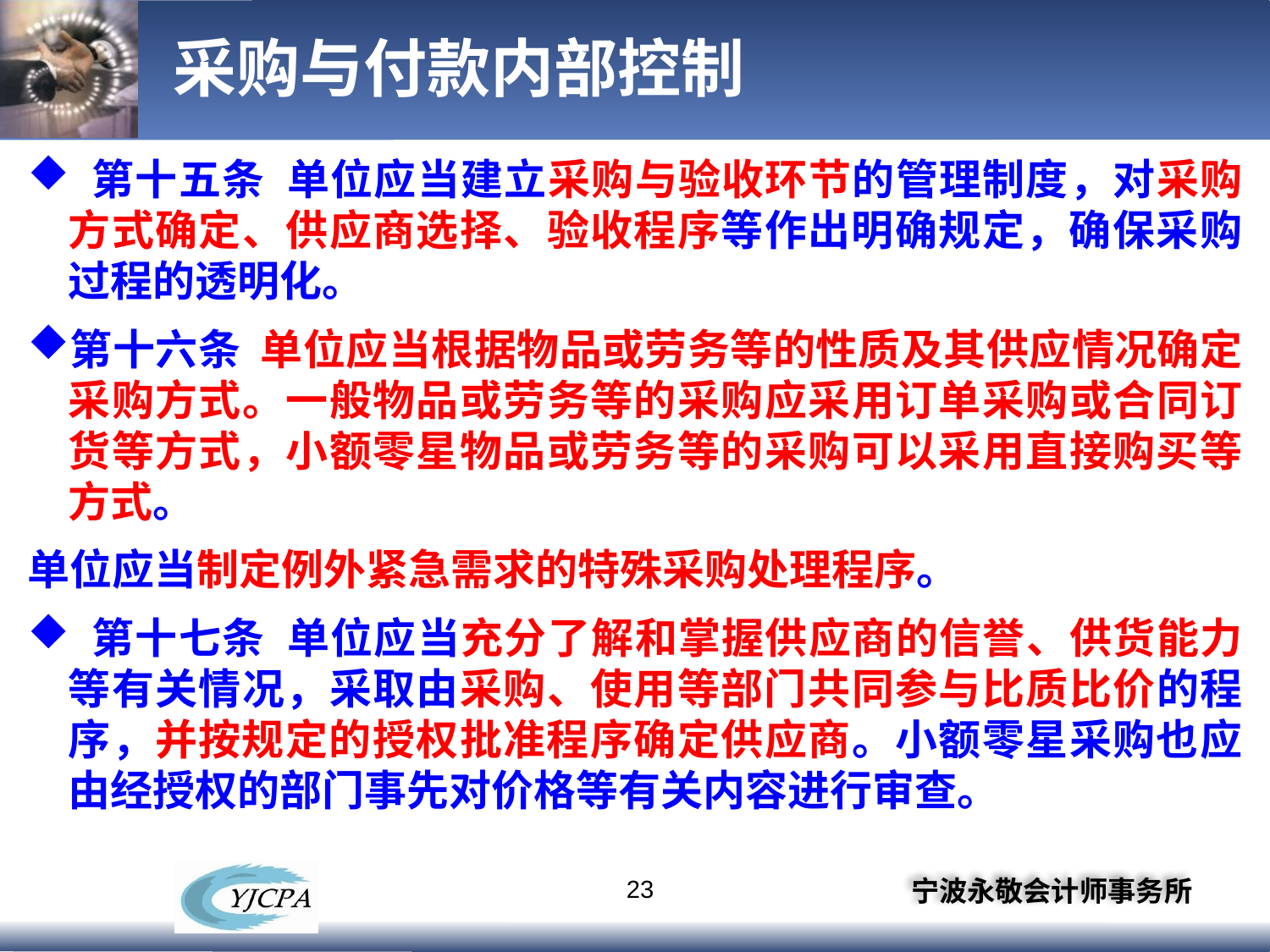

# 采购与付款内部控制
 第十五条  单位应当建立采购与验收环节的管理制度，对采购方式确定、供应商选择、验收程序等作出明确规定，确保采购过程的透明化。
第十六条  单位应当根据物品或劳务等的性质及其供应情况确定采购方式。一般物品或劳务等的采购应采用订单采购或合同订货等方式，小额零星物品或劳务等的采购可以采用直接购买等方式。
单位应当制定例外紧急需求的特殊采购处理程序。
 第十七条  单位应当充分了解和掌握供应商的信誉、供货能力等有关情况，采取由采购、使用等部门共同参与比质比价的程序，并按规定的授权批准程序确定供应商。小额零星采购也应由经授权的部门事先对价格等有关内容进行审查。